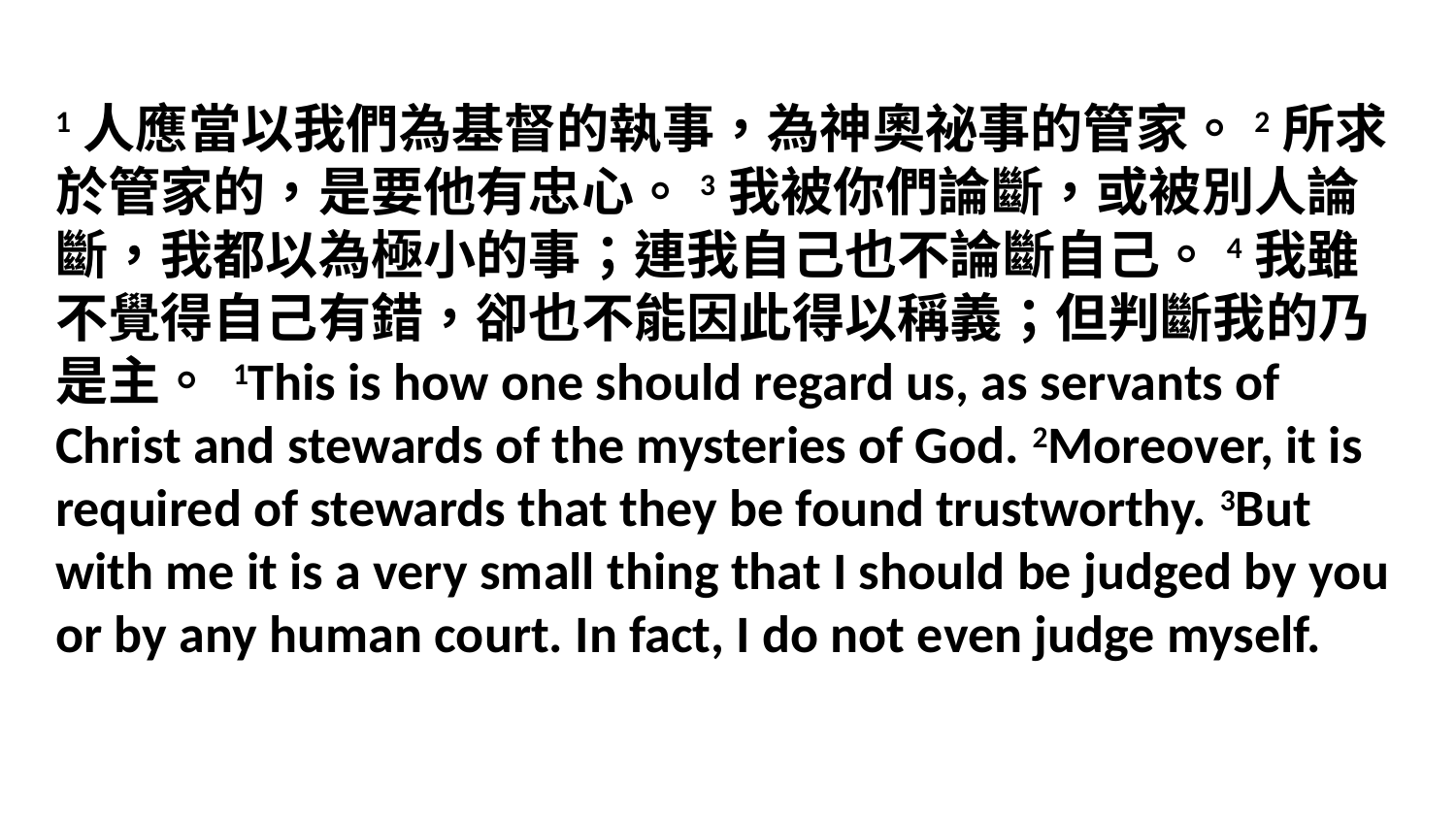

1人應當以我們為基督的執事，為神奧祕事的管家。2所求於管家的，是要他有忠心。3我被你們論斷，或被別人論斷，我都以為極小的事；連我自己也不論斷自己。4我雖不覺得自己有錯，卻也不能因此得以稱義；但判斷我的乃是主。 1This is how one should regard us, as servants of Christ and stewards of the mysteries of God. 2Moreover, it is required of stewards that they be found trustworthy. 3But with me it is a very small thing that I should be judged by you or by any human court. In fact, I do not even judge myself.